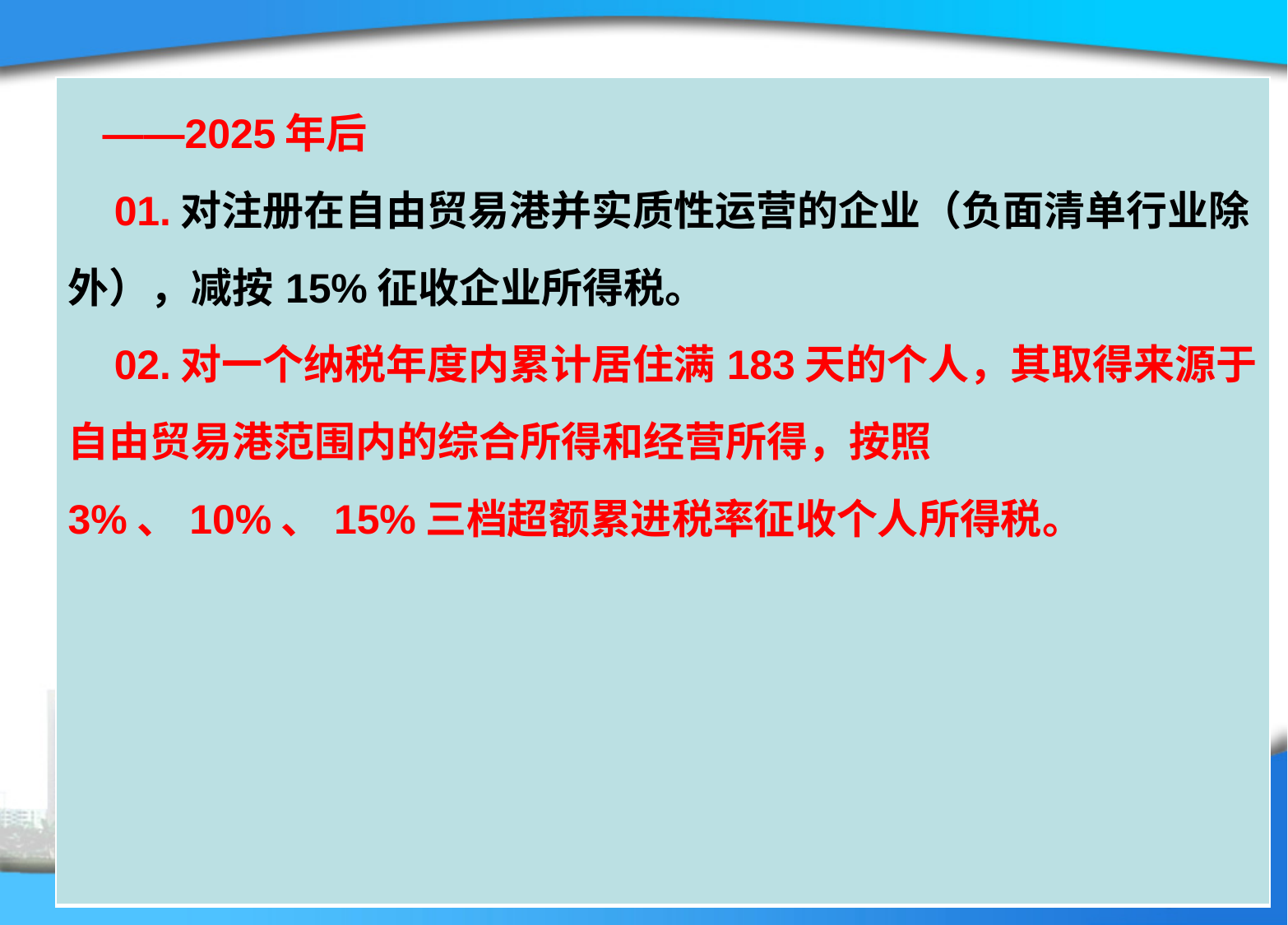

| ——2025年后 01.对注册在自由贸易港并实质性运营的企业（负面清单行业除外），减按15%征收企业所得税。 02.对一个纳税年度内累计居住满183天的个人，其取得来源于自由贸易港范围内的综合所得和经营所得，按照3%、10%、15%三档超额累进税率征收个人所得税。 |
| --- |